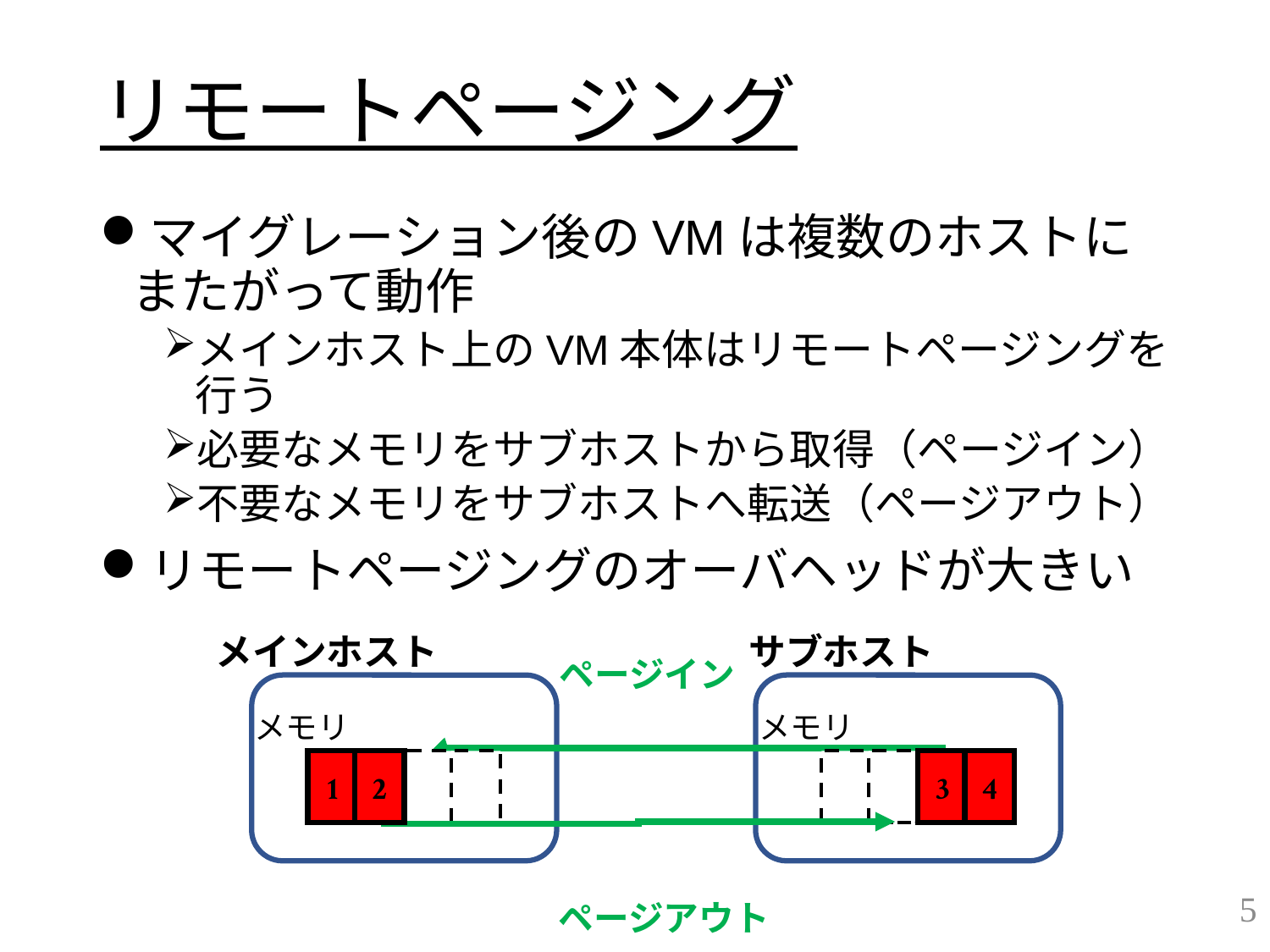

# リモートページング
マイグレーション後のVMは複数のホストにまたがって動作
メインホスト上のVM本体はリモートページングを行う
必要なメモリをサブホストから取得（ページイン）
不要なメモリをサブホストへ転送（ページアウト）
リモートページングのオーバヘッドが大きい

サブホスト

メインホスト

ページイン
メモリ
メモリ

3
4
1
2

5
ページアウト